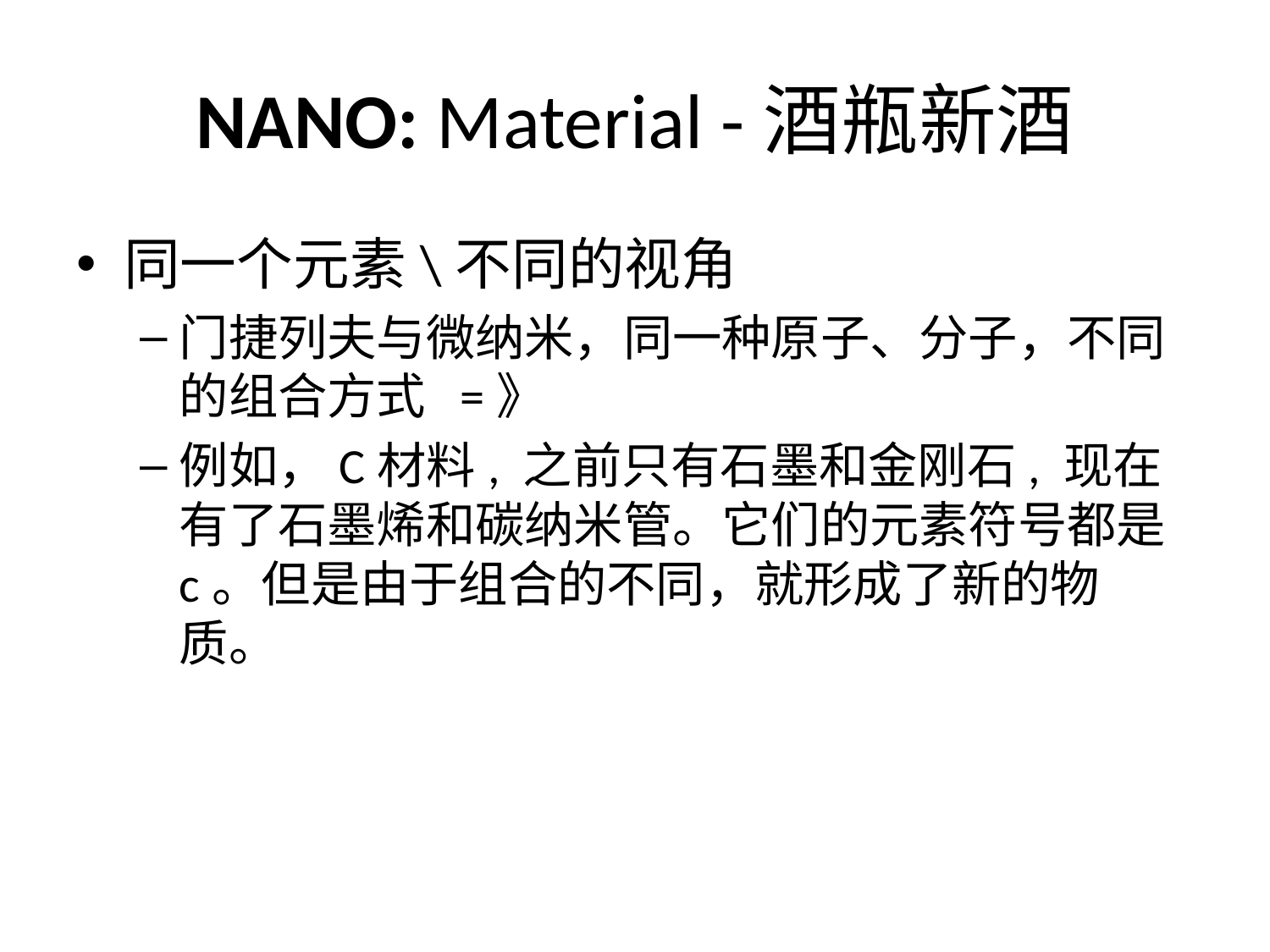

# NANO: Material -酒瓶新酒
同一个元素\不同的视角
门捷列夫与微纳米，同一种原子、分子，不同的组合方式  =》
例如，C材料, 之前只有石墨和金刚石, 现在有了石墨烯和碳纳米管。它们的元素符号都是c。但是由于组合的不同，就形成了新的物质。